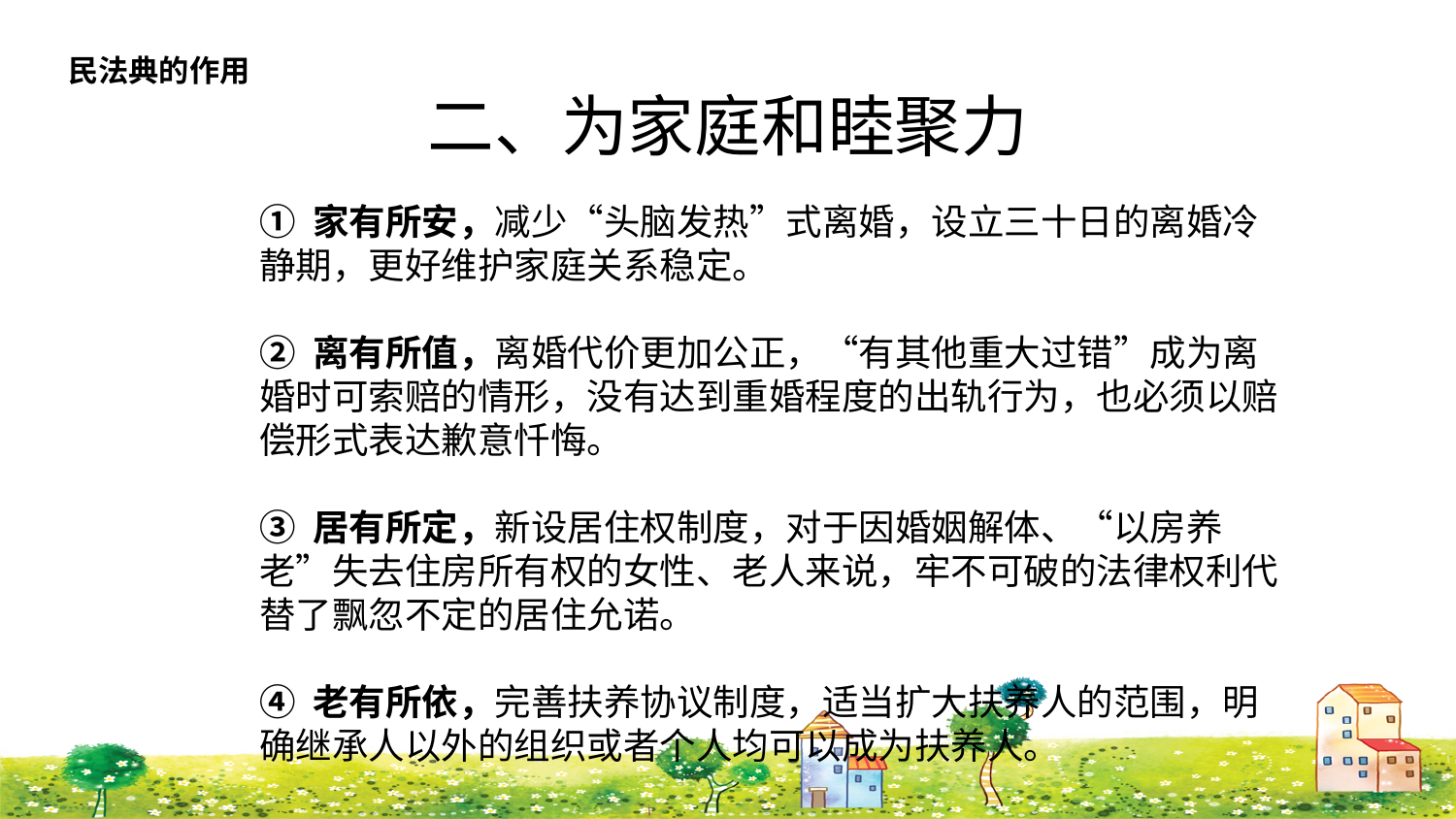

民法典的作用
二、为家庭和睦聚力
① 家有所安，减少“头脑发热”式离婚，设立三十日的离婚冷静期，更好维护家庭关系稳定。

② 离有所值，离婚代价更加公正，“有其他重大过错”成为离婚时可索赔的情形，没有达到重婚程度的出轨行为，也必须以赔偿形式表达歉意忏悔。

③ 居有所定，新设居住权制度，对于因婚姻解体、“以房养老”失去住房所有权的女性、老人来说，牢不可破的法律权利代替了飘忽不定的居住允诺。

④ 老有所依，完善扶养协议制度，适当扩大扶养人的范围，明确继承人以外的组织或者个人均可以成为扶养人。